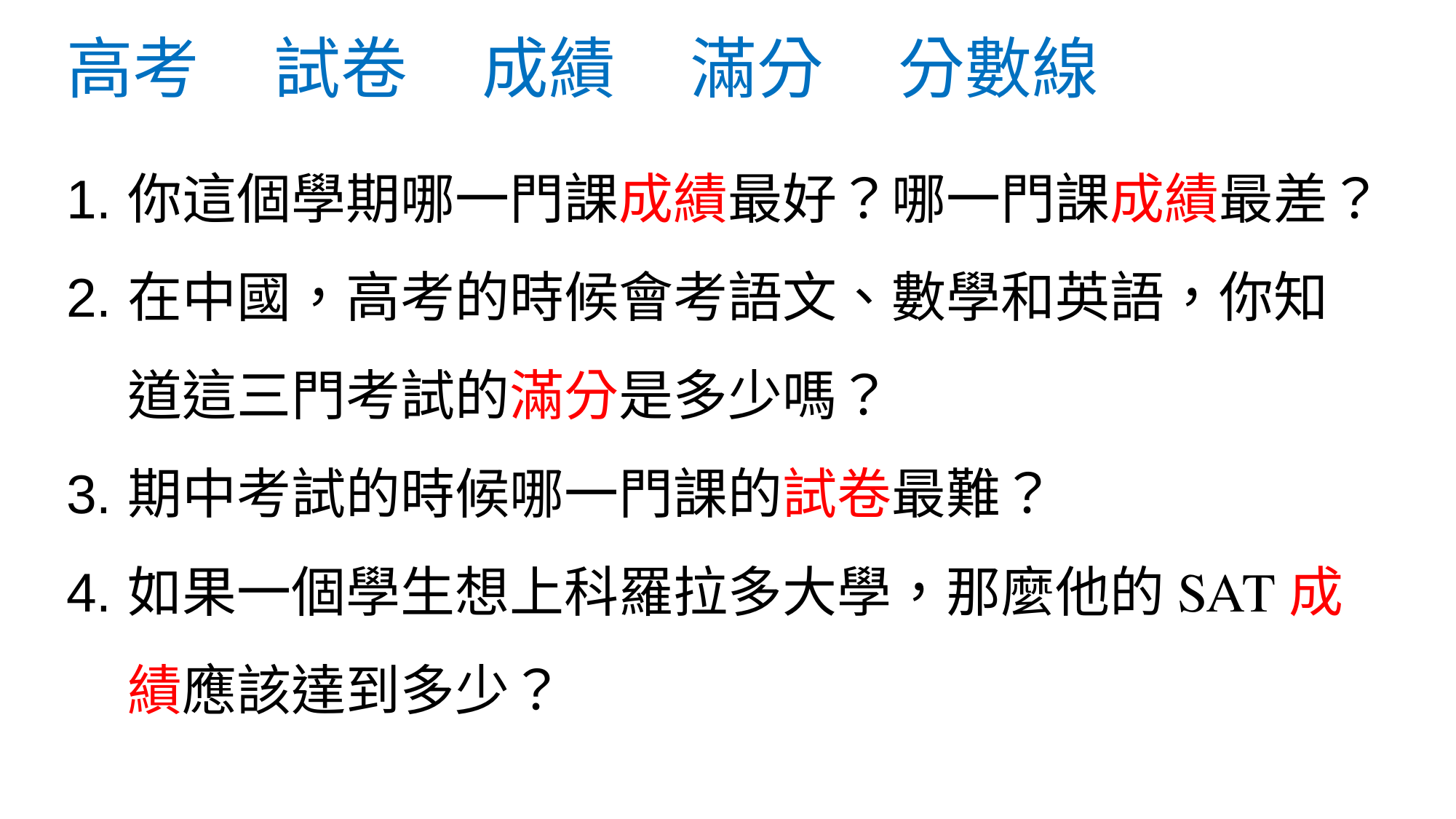

# 高考     試卷     成績     滿分     分數線
你這個學期哪一門課成績最好？哪一門課成績最差？
在中國，高考的時候會考語文、數學和英語，你知道這三門考試的滿分是多少嗎？
期中考試的時候哪一門課的試卷最難？
如果一個學生想上科羅拉多大學，那麼他的SAT成績應該達到多少？